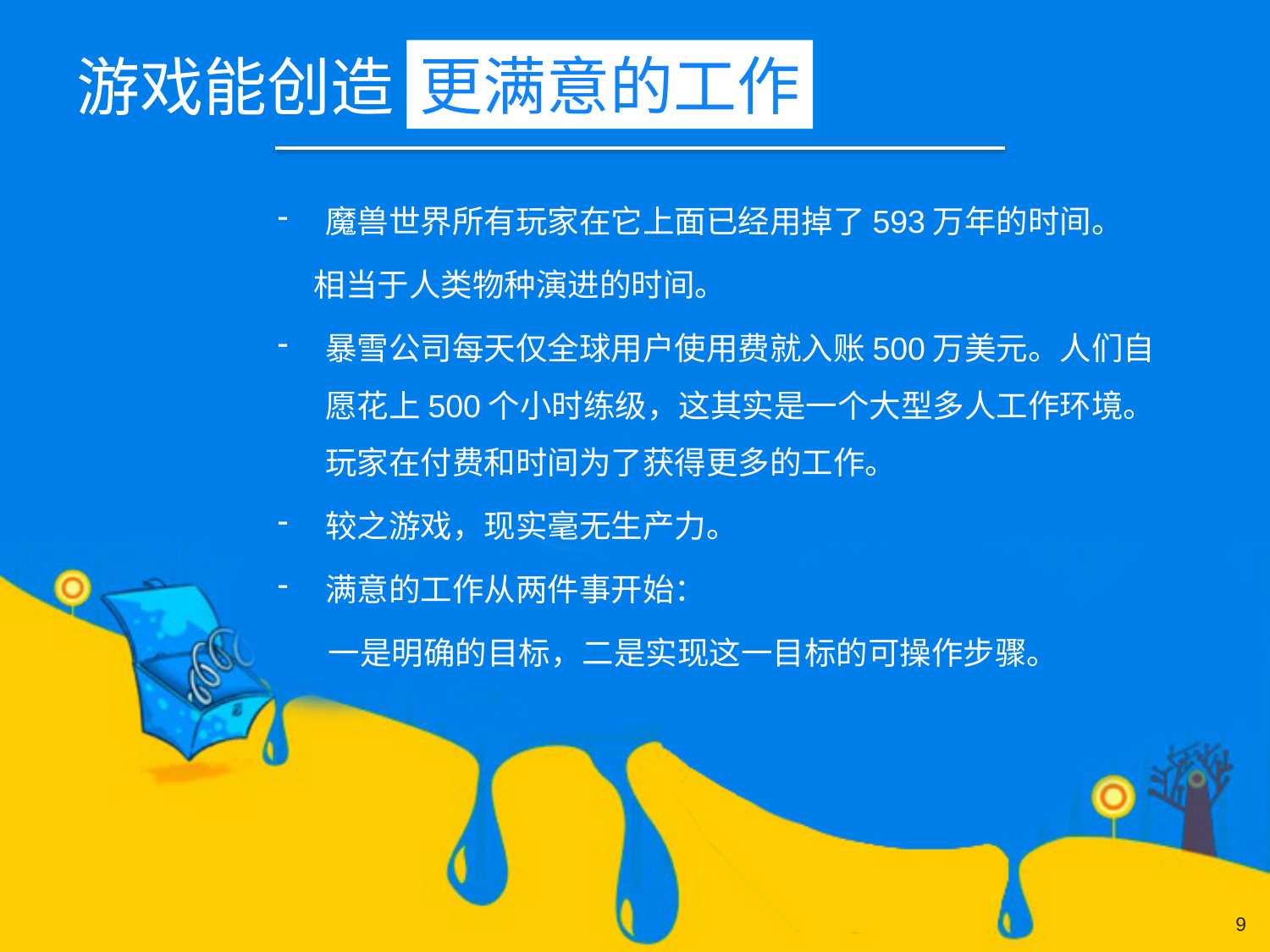

# 游戏能创造
更满意的工作
魔兽世界所有玩家在它上面已经用掉了593万年的时间。
    相当于人类物种演进的时间。
暴雪公司每天仅全球用户使用费就入账500万美元。人们自愿花上500个小时练级，这其实是一个大型多人工作环境。玩家在付费和时间为了获得更多的工作。
较之游戏，现实毫无生产力。
满意的工作从两件事开始：
      一是明确的目标，二是实现这一目标的可操作步骤。